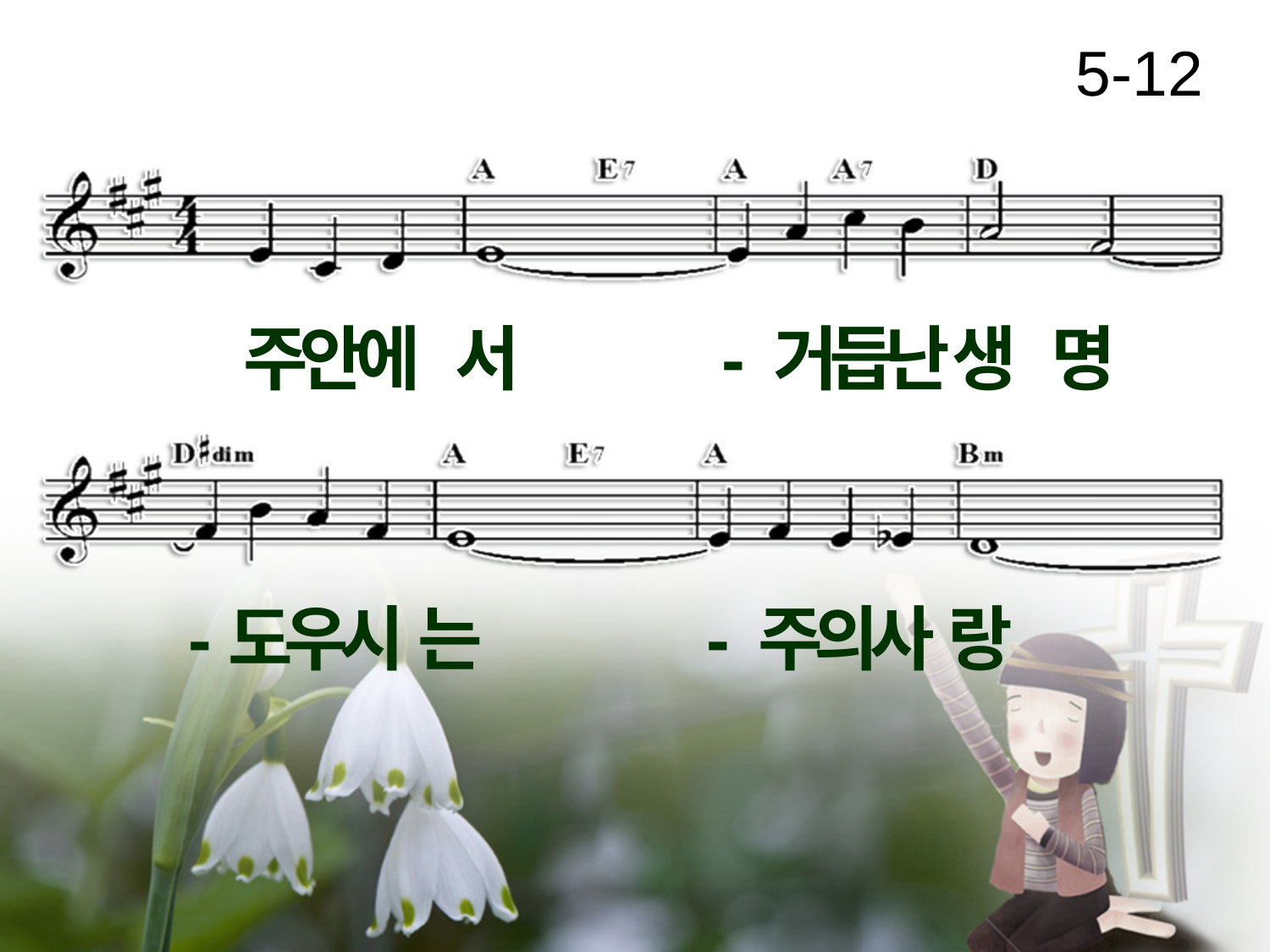

5-12
주안에    서                 - 거듭난 생    명
-도우시  는                   - 주의사  랑